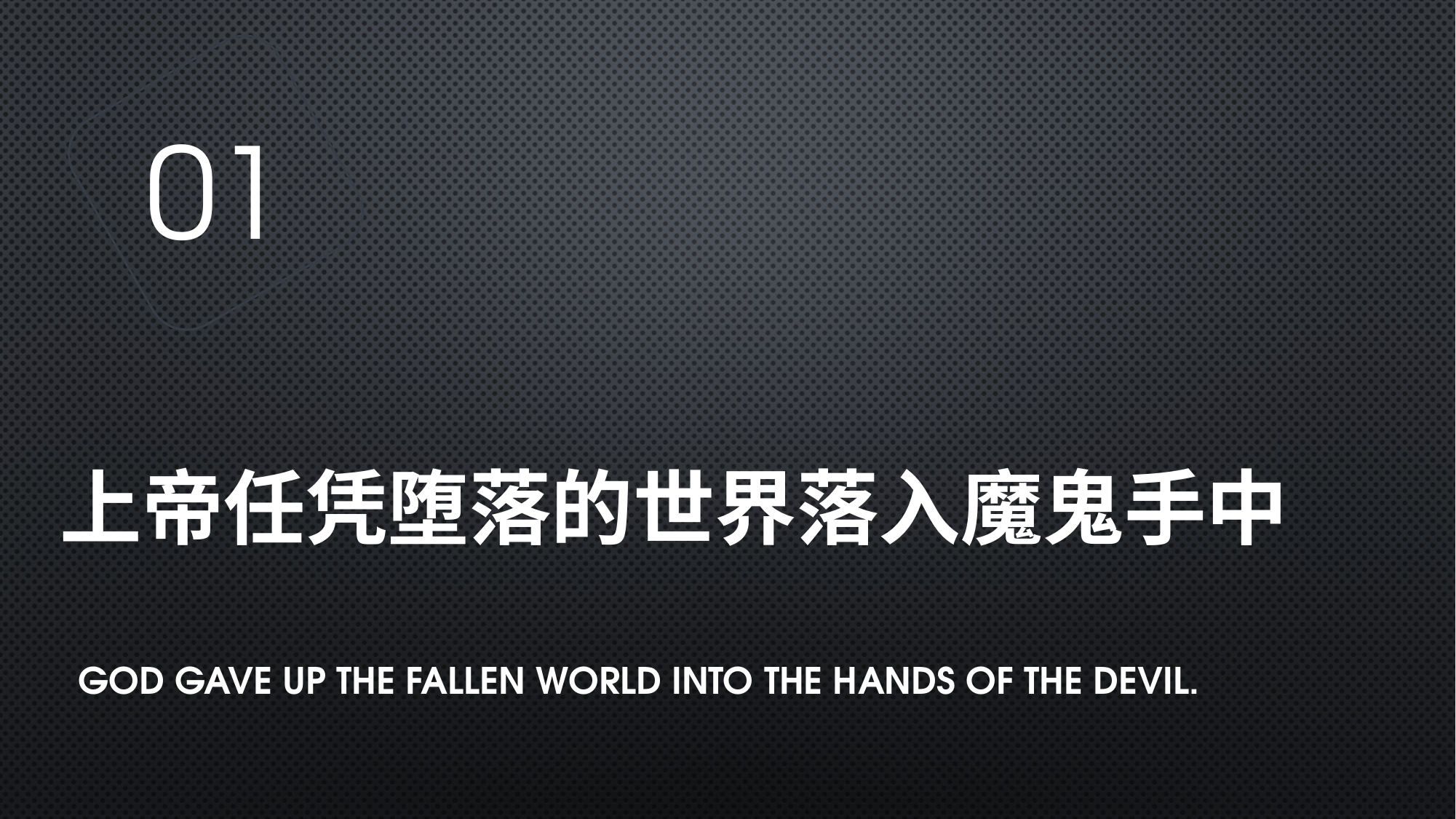

01
# 上帝任凭堕落的世界落入魔鬼手中
God gave up the fallen world into the hands of the devil.